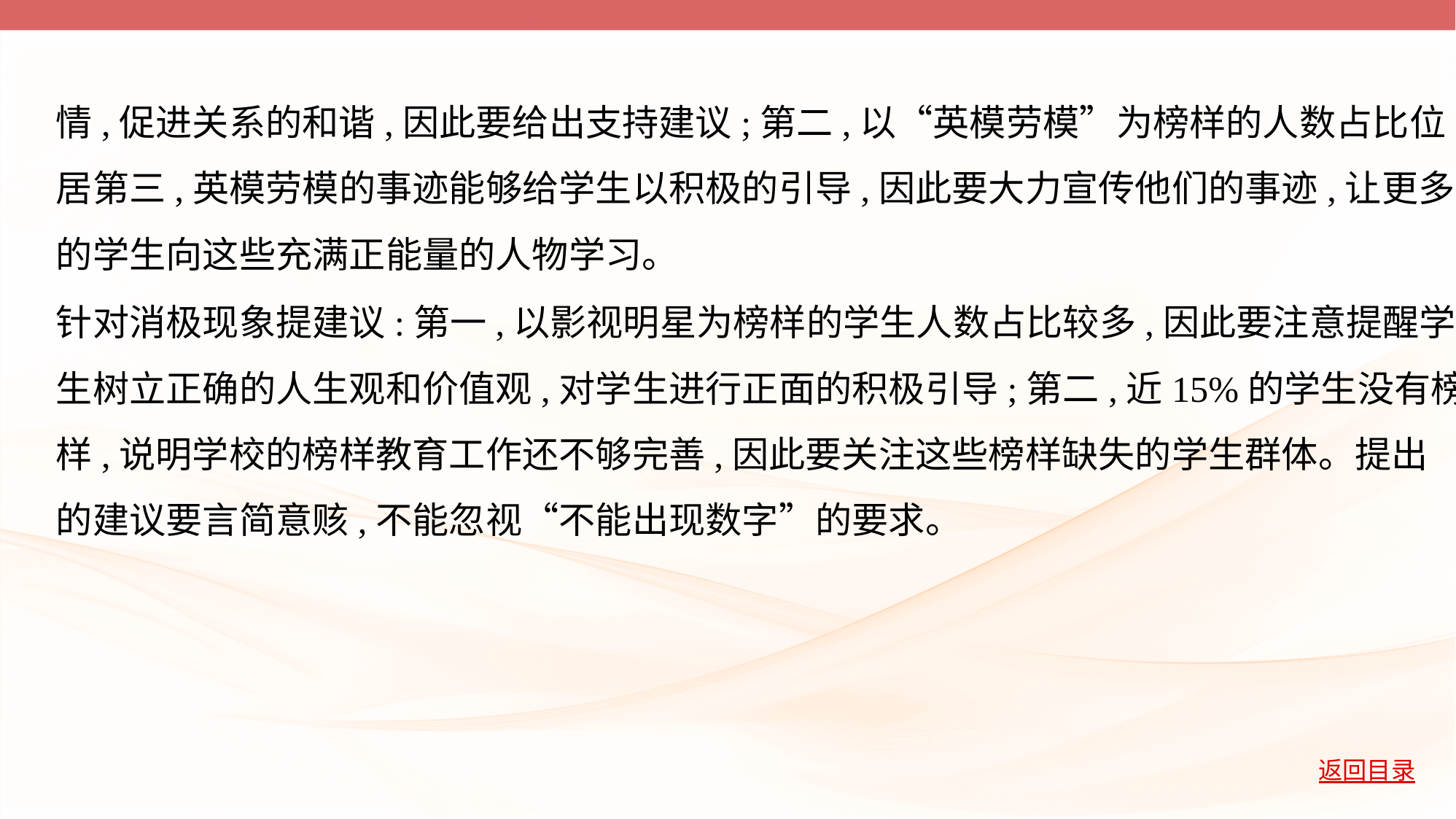

情,促进关系的和谐,因此要给出支持建议;第二,以“英模劳模”为榜样的人数占比位
居第三,英模劳模的事迹能够给学生以积极的引导,因此要大力宣传他们的事迹,让更多
的学生向这些充满正能量的人物学习。
针对消极现象提建议:第一,以影视明星为榜样的学生人数占比较多,因此要注意提醒学
生树立正确的人生观和价值观,对学生进行正面的积极引导;第二,近15%的学生没有榜
样,说明学校的榜样教育工作还不够完善,因此要关注这些榜样缺失的学生群体。提出
的建议要言简意赅,不能忽视“不能出现数字”的要求。